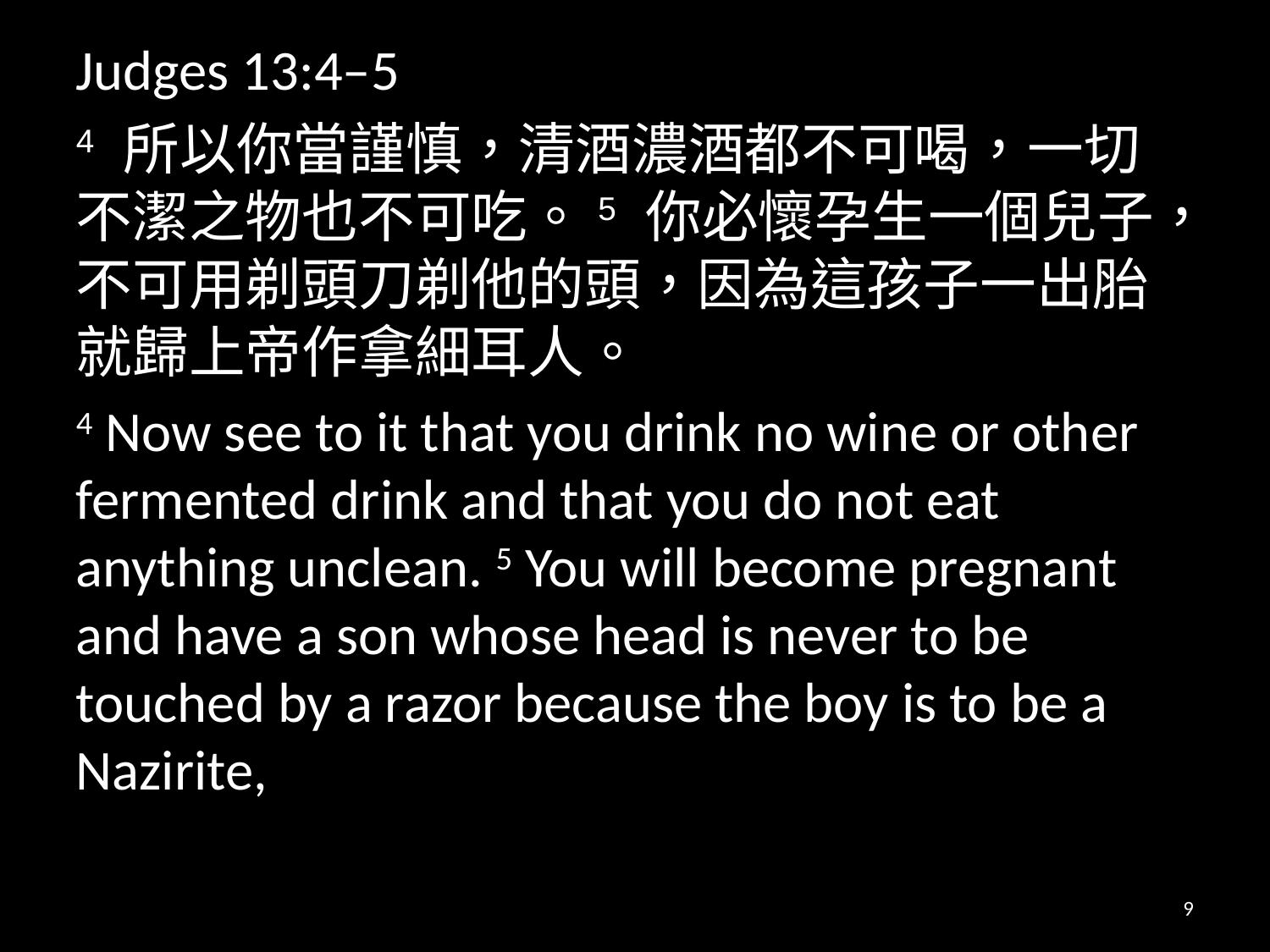

Judges 13:4–5
4 所以你當謹慎，清酒濃酒都不可喝，一切不潔之物也不可吃。5 你必懷孕生一個兒子，不可用剃頭刀剃他的頭，因為這孩子一出胎就歸上帝作拿細耳人。
4 Now see to it that you drink no wine or other fermented drink and that you do not eat anything unclean. 5 You will become pregnant and have a son whose head is never to be touched by a razor because the boy is to be a Nazirite,
9